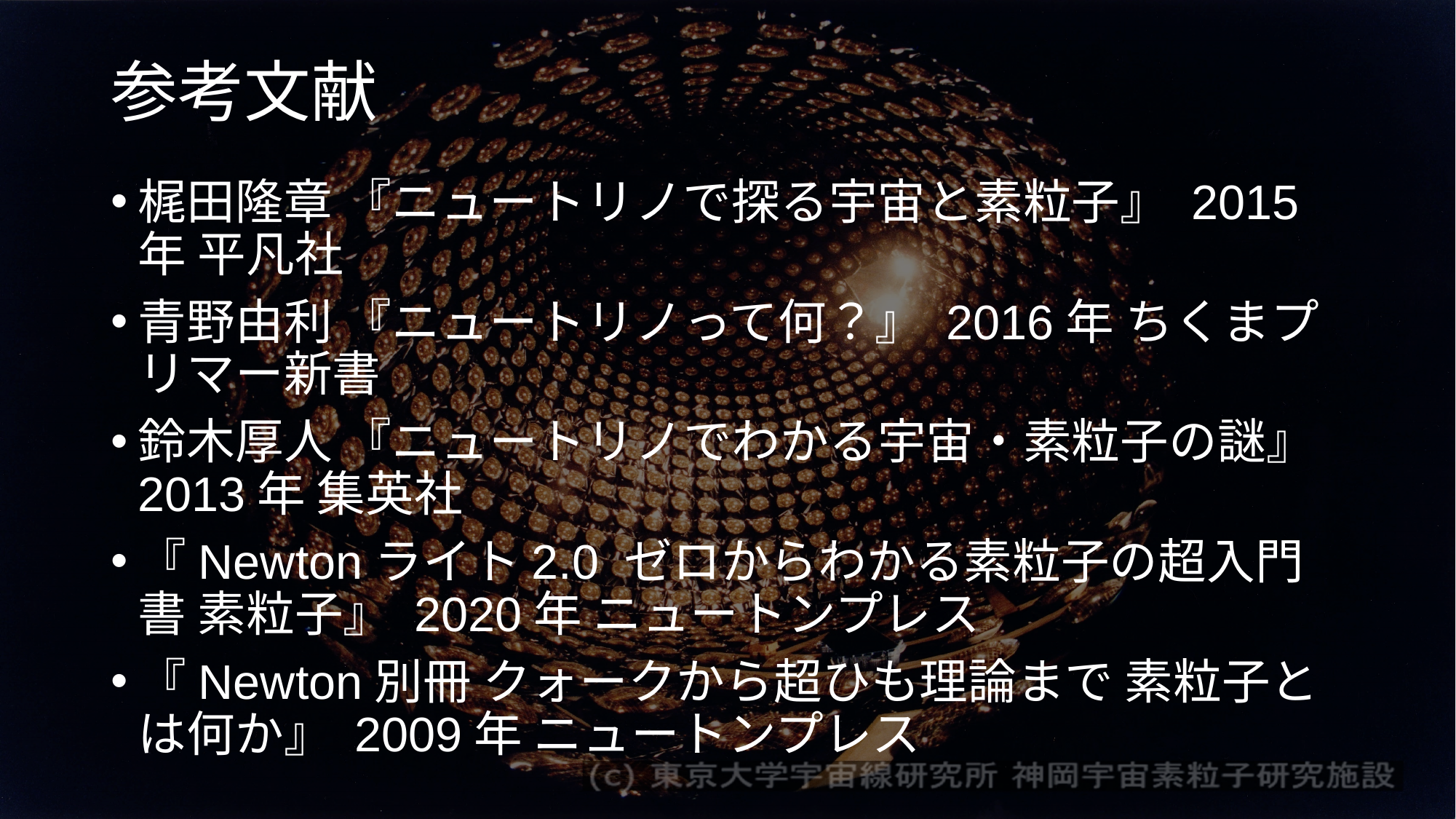

# 参考文献
梶田隆章 『ニュートリノで探る宇宙と素粒子』 2015年 平凡社
青野由利 『ニュートリノって何？』 2016年 ちくまプリマー新書
鈴木厚人 『ニュートリノでわかる宇宙・素粒子の謎』 2013年 集英社
『Newtonライト2.0 ゼロからわかる素粒子の超入門書 素粒子』 2020年 ニュートンプレス
『Newton別冊 クォークから超ひも理論まで 素粒子とは何か』 2009年 ニュートンプレス